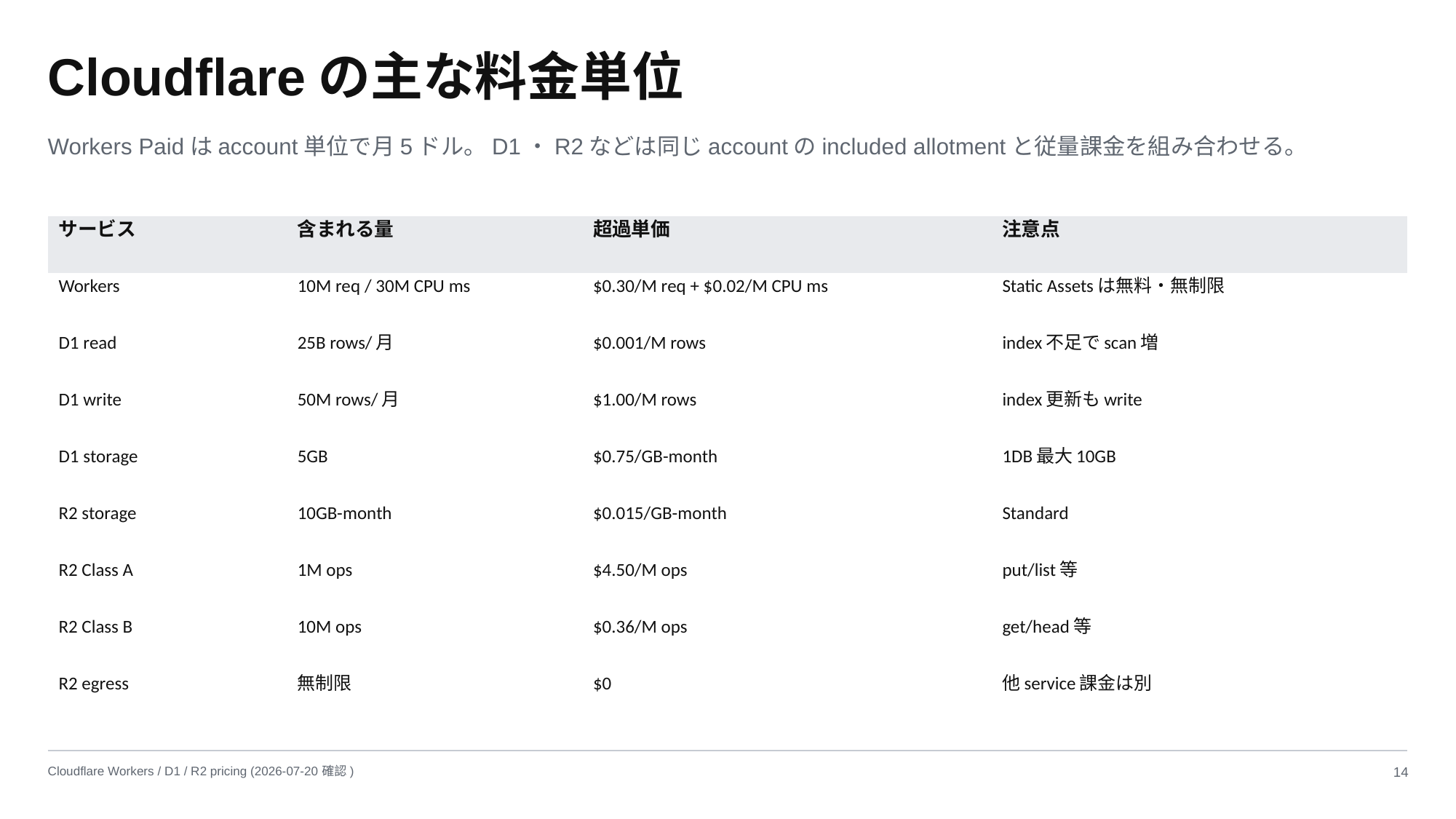

Cloudflareの主な料金単位
Workers Paidはaccount単位で月5ドル。D1・R2などは同じaccountのincluded allotmentと従量課金を組み合わせる。
| サービス | 含まれる量 | 超過単価 | 注意点 |
| --- | --- | --- | --- |
| Workers | 10M req / 30M CPU ms | $0.30/M req + $0.02/M CPU ms | Static Assetsは無料・無制限 |
| D1 read | 25B rows/月 | $0.001/M rows | index不足でscan増 |
| D1 write | 50M rows/月 | $1.00/M rows | index更新もwrite |
| D1 storage | 5GB | $0.75/GB-month | 1DB最大10GB |
| R2 storage | 10GB-month | $0.015/GB-month | Standard |
| R2 Class A | 1M ops | $4.50/M ops | put/list等 |
| R2 Class B | 10M ops | $0.36/M ops | get/head等 |
| R2 egress | 無制限 | $0 | 他service課金は別 |
Cloudflare Workers / D1 / R2 pricing (2026-07-20確認)
14